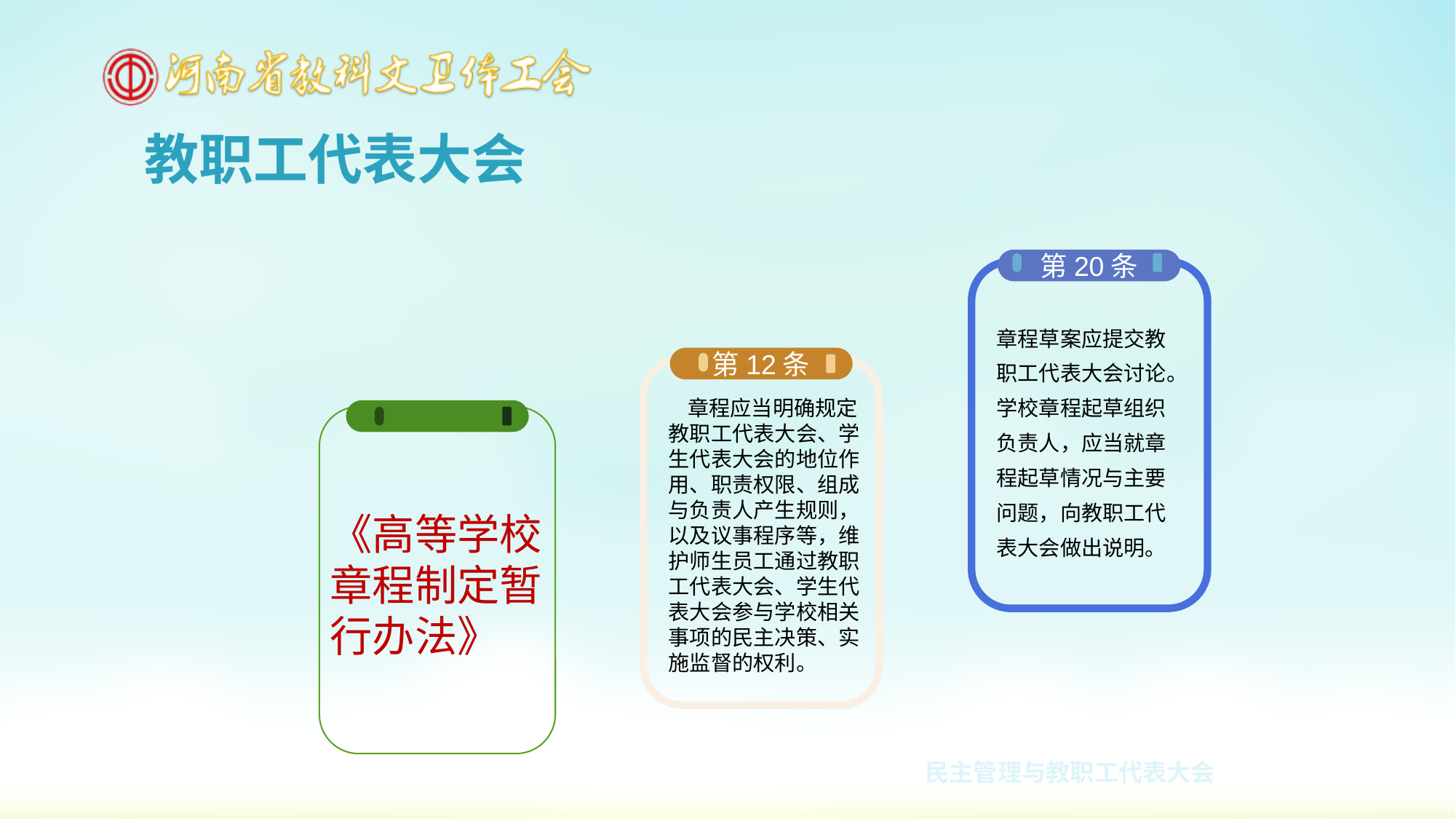

教职工代表大会
第20条

章程草案应提交教职工代表大会讨论。学校章程起草组织负责人，应当就章程起草情况与主要问题，向教职工代表大会做出说明。
第12条

   章程应当明确规定教职工代表大会、学生代表大会的地位作用、职责权限、组成与负责人产生规则，以及议事程序等，维护师生员工通过教职工代表大会、学生代表大会参与学校相关事项的民主决策、实施监督的权利。

《高等学校章程制定暂行办法》